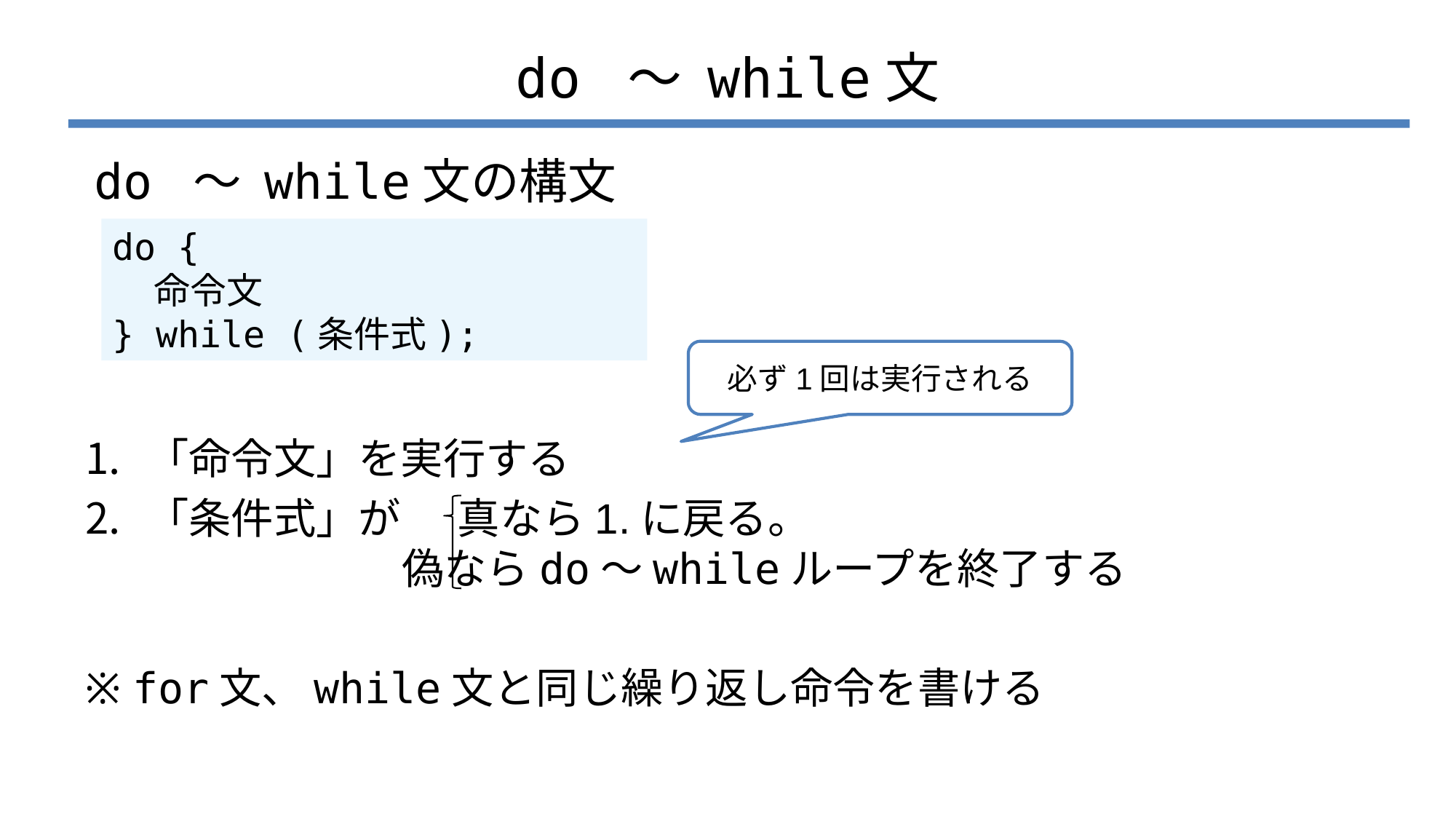

# do ～ while文
do ～ while文の構文
do {
    命令文
} while (条件式);
必ず1回は実行される
「命令文」を実行する
「条件式」が      真なら1.に戻る。
                           偽ならdo～whileループを終了する

※ for文、while文と同じ繰り返し命令を書ける